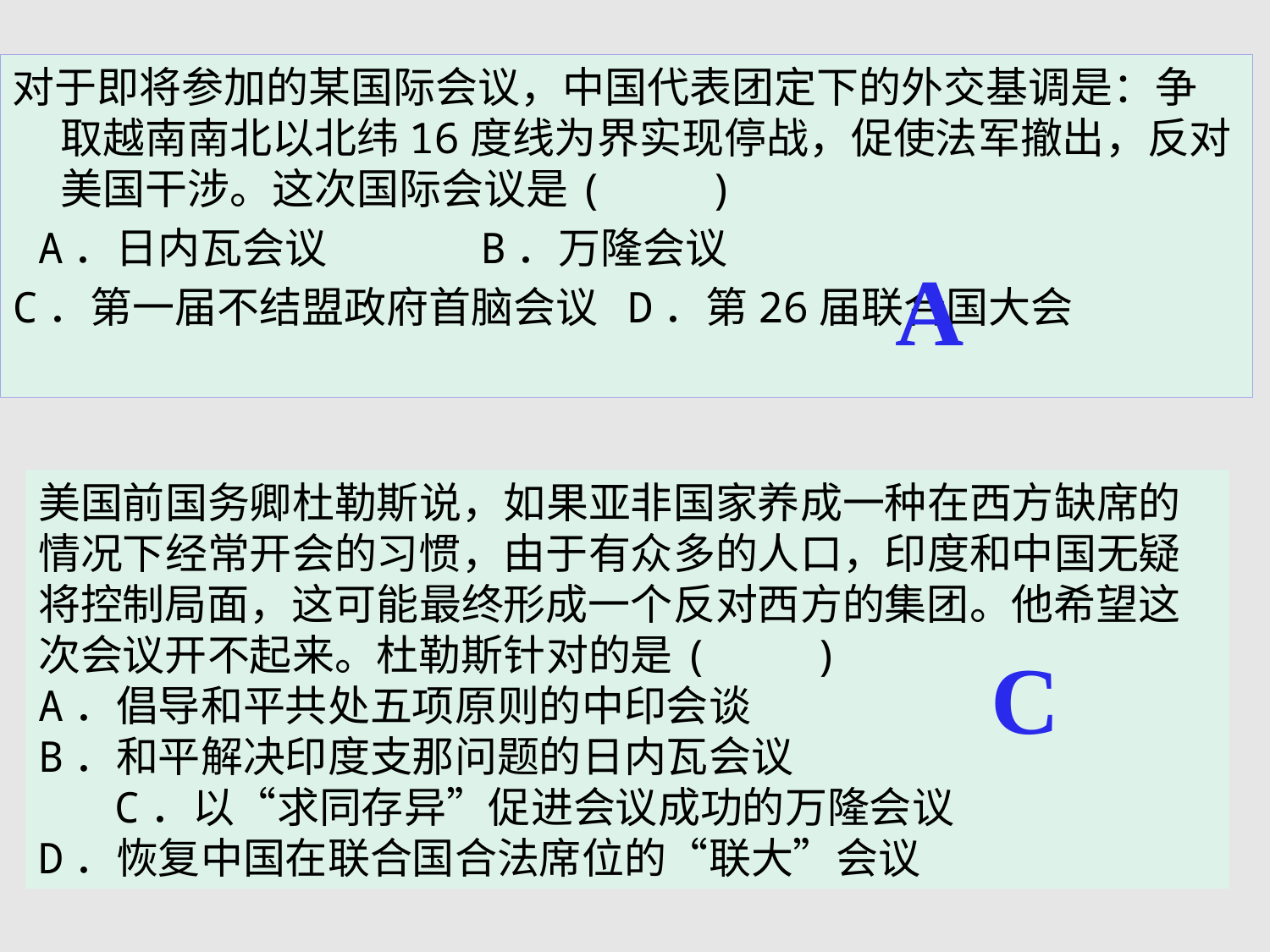

对于即将参加的某国际会议，中国代表团定下的外交基调是：争取越南南北以北纬16度线为界实现停战，促使法军撤出，反对美国干涉。这次国际会议是(　　)
 A．日内瓦会议               B．万隆会议
C．第一届不结盟政府首脑会议  D．第26届联合国大会
A
美国前国务卿杜勒斯说，如果亚非国家养成一种在西方缺席的情况下经常开会的习惯，由于有众多的人口，印度和中国无疑将控制局面，这可能最终形成一个反对西方的集团。他希望这次会议开不起来。杜勒斯针对的是(　　)
A．倡导和平共处五项原则的中印会谈
B．和平解决印度支那问题的日内瓦会议
   C．以“求同存异”促进会议成功的万隆会议
D．恢复中国在联合国合法席位的“联大”会议
C